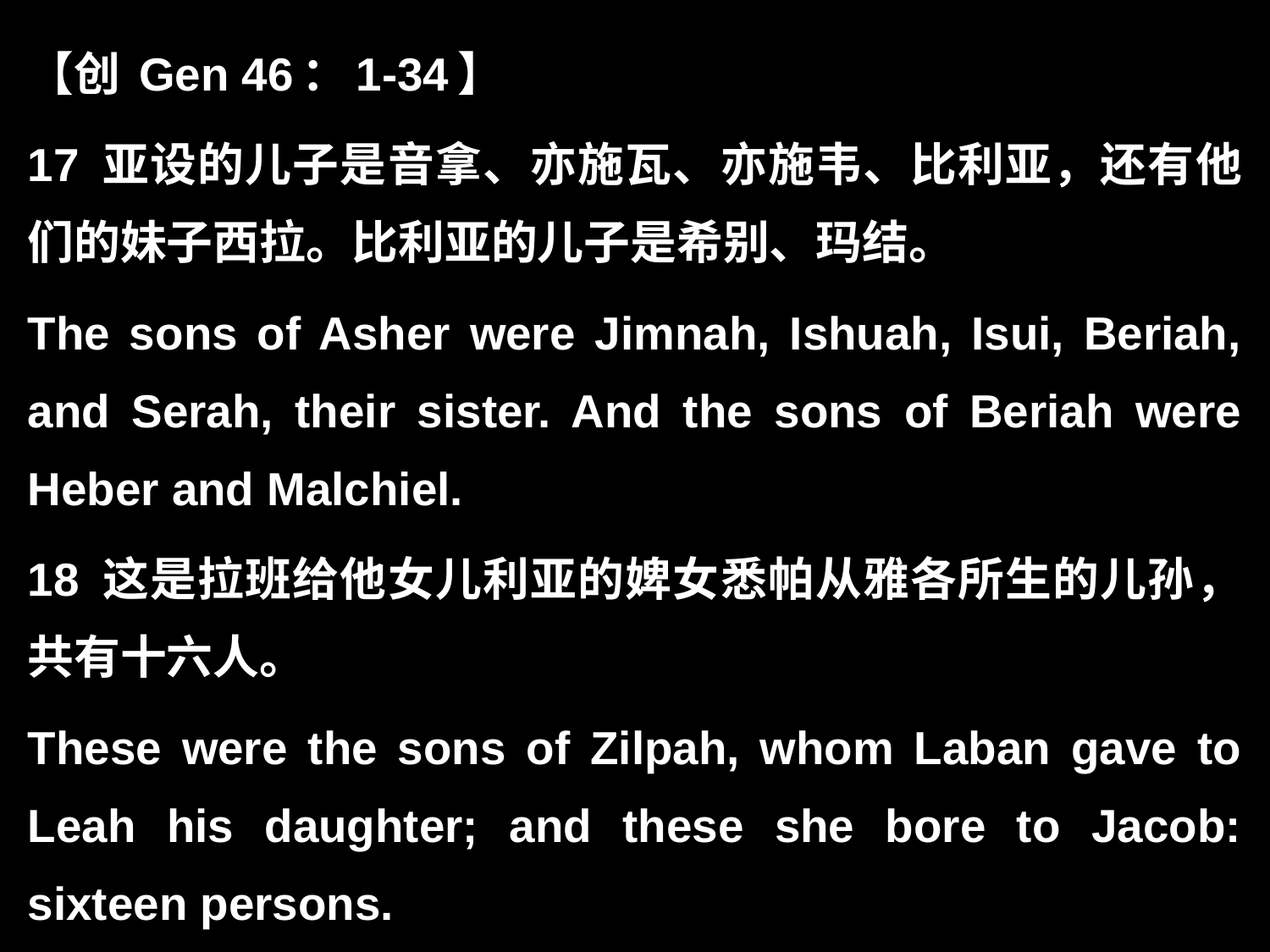

【创 Gen 46：1-34】
17 亚设的儿子是音拿、亦施瓦、亦施韦、比利亚，还有他们的妹子西拉。比利亚的儿子是希别、玛结。
The sons of Asher were Jimnah, Ishuah, Isui, Beriah, and Serah, their sister. And the sons of Beriah were Heber and Malchiel.
18 这是拉班给他女儿利亚的婢女悉帕从雅各所生的儿孙，共有十六人。
These were the sons of Zilpah, whom Laban gave to Leah his daughter; and these she bore to Jacob: sixteen persons.